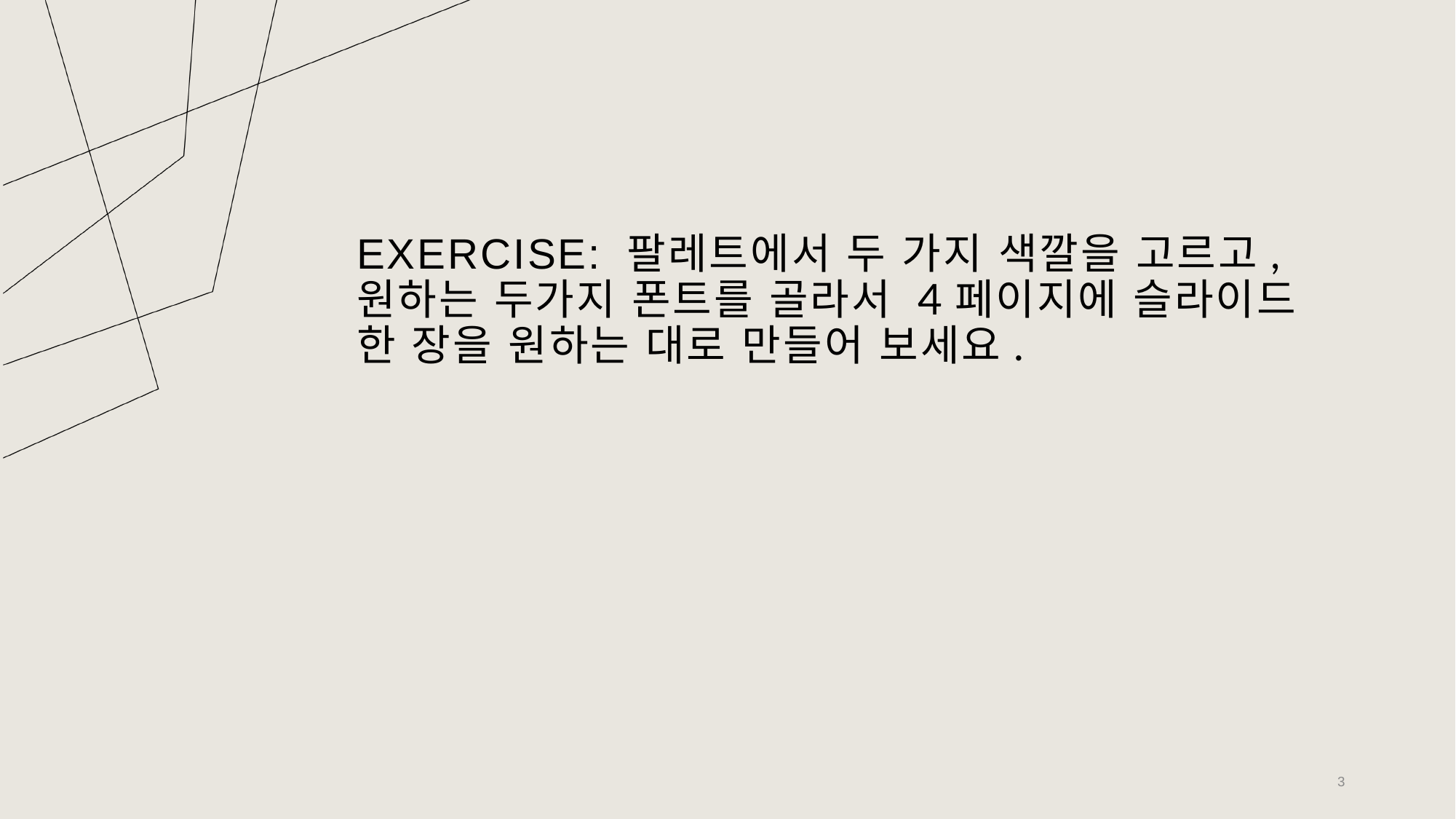

# Exercise: 팔레트에서 두 가지 색깔을 고르고, 원하는 두가지 폰트를 골라서 4페이지에 슬라이드 한 장을 원하는 대로 만들어 보세요.
3